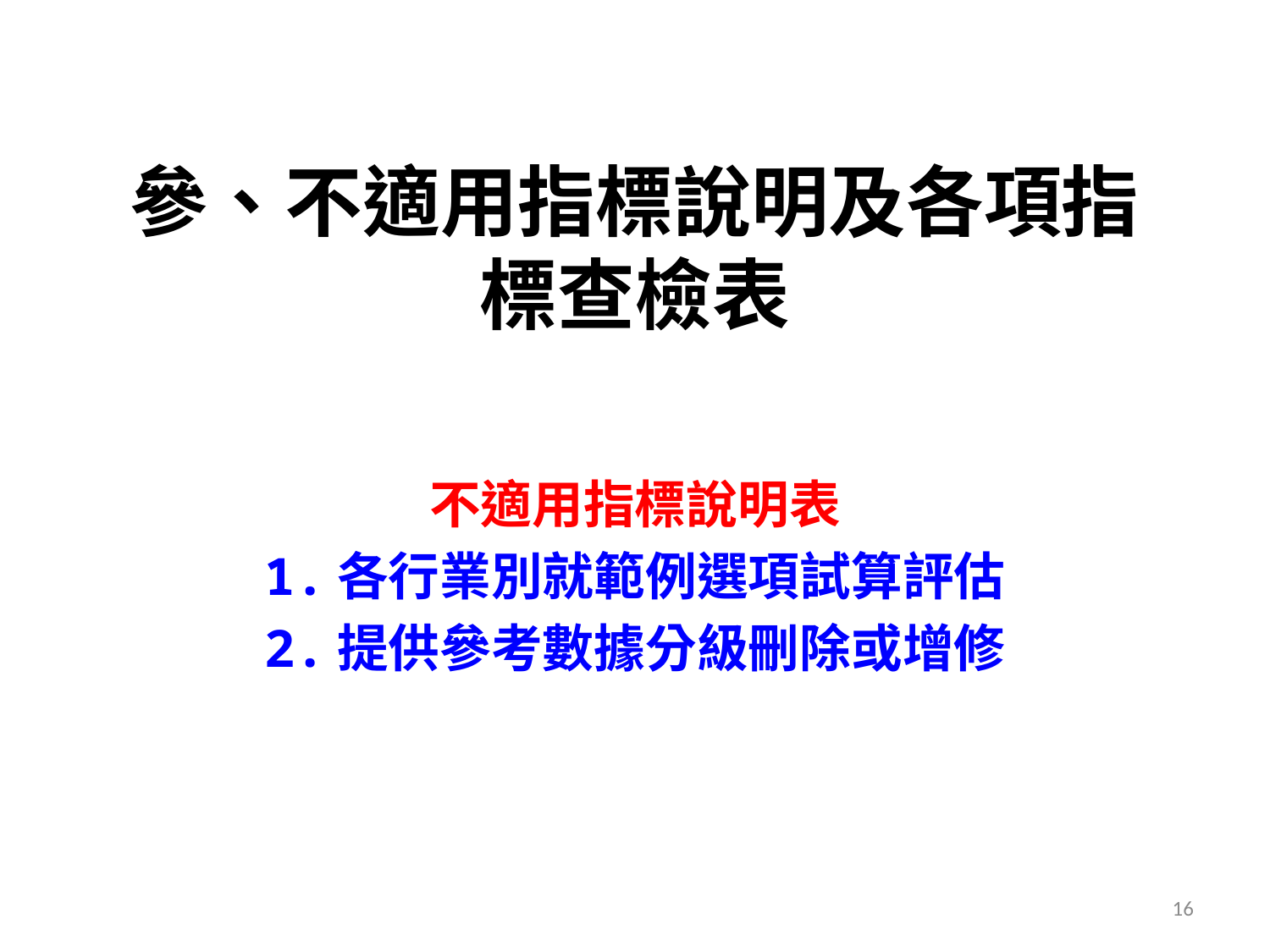

# 參、不適用指標說明及各項指 標查檢表
不適用指標說明表
1.各行業別就範例選項試算評估
2.提供參考數據分級刪除或增修
16